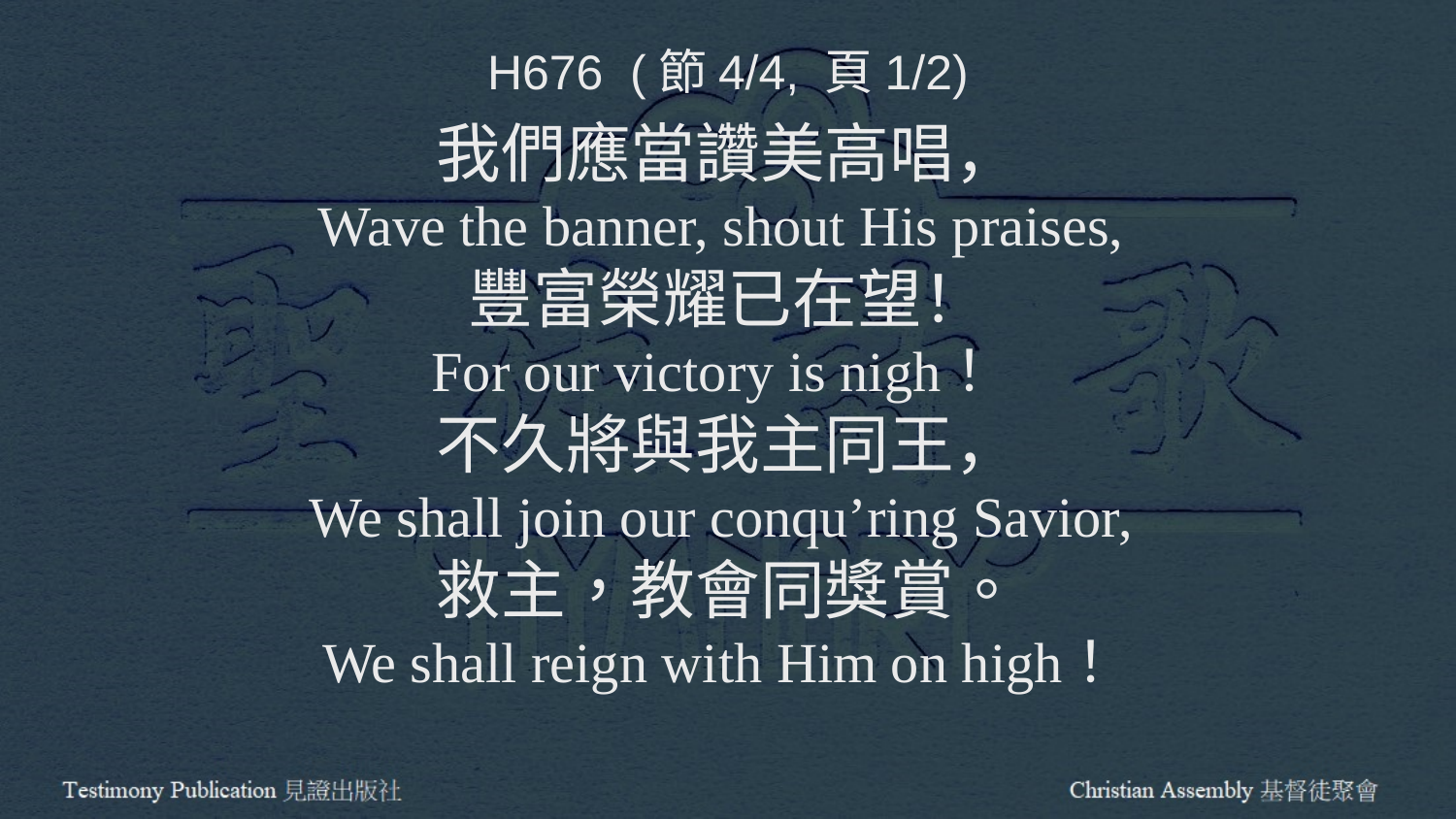

H676  (節4/4, 頁1/2)
我們應當讚美高唱，
Wave the banner, shout His praises,
豐富榮耀已在望！
For our victory is nigh！
不久將與我主同王，
We shall join our conqu’ring Savior,
救主，教會同獎賞。
We shall reign with Him on high！